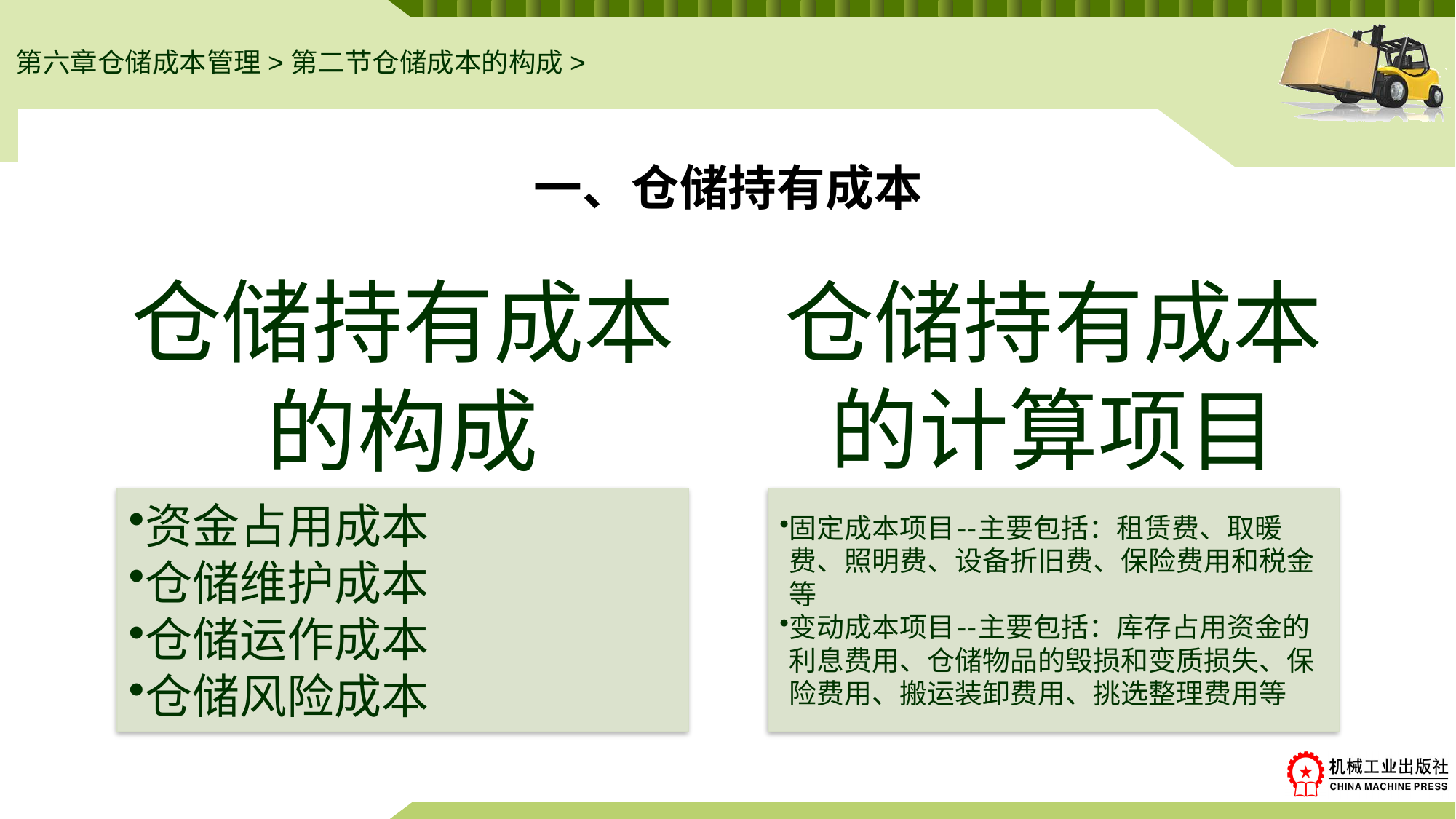

第六章仓储成本管理>第二节仓储成本的构成>
# 一、仓储持有成本
仓储持有成本的构成
资金占用成本
仓储维护成本
仓储持有成本的计算项目
固定成本项目--主要包括：租赁费、取暖费、照明费、设备折旧费、保险费用和税金等
变动成本项目--主要包括：库存占用资金的利息费用、仓储物品的毁损和变质损失、保险费用、搬运装卸费用、挑选整理费用等
仓储运作成本
仓储风险成本